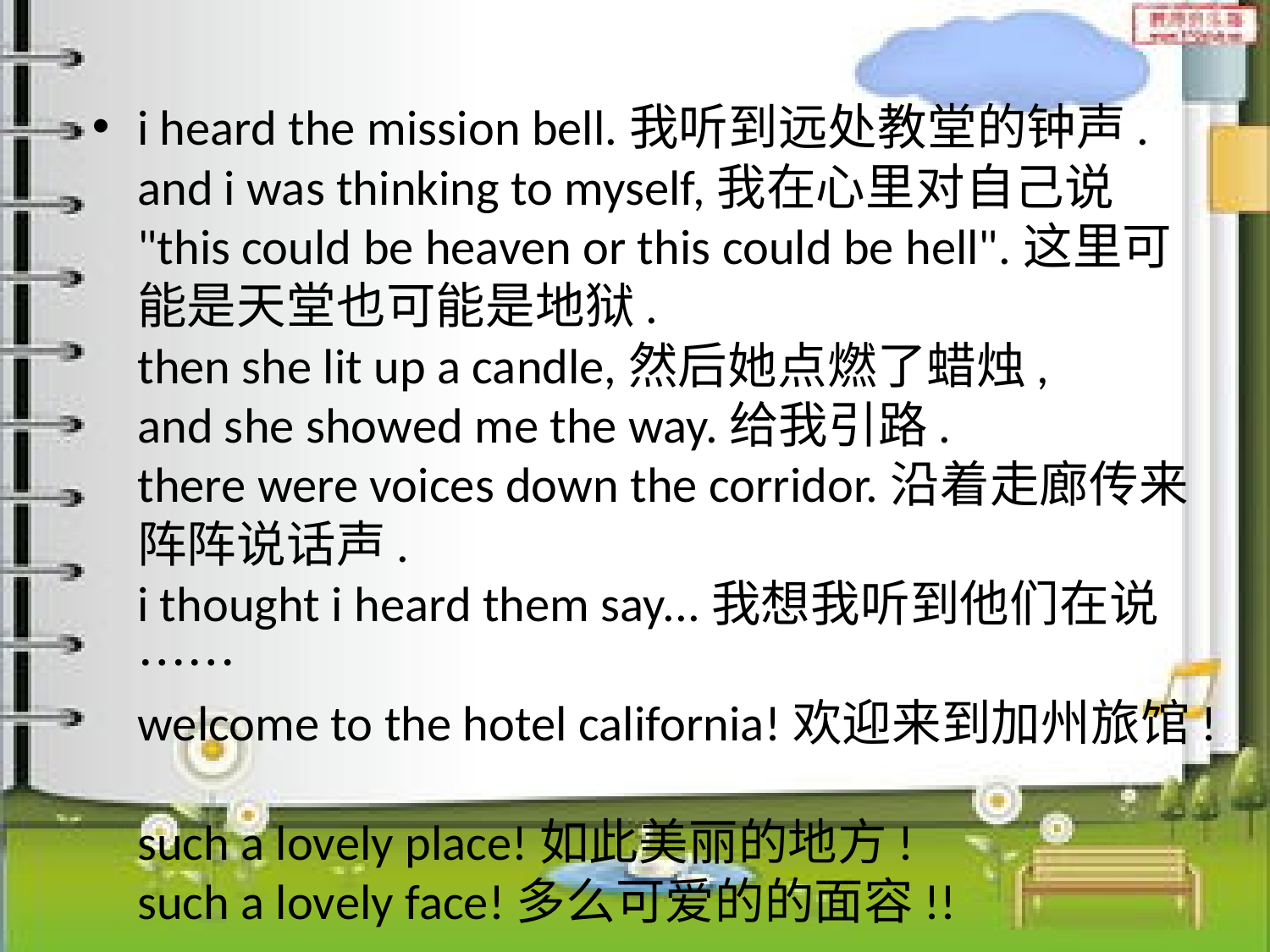

i heard the mission bell.我听到远处教堂的钟声.
and i was thinking to myself,我在心里对自己说
"this could be heaven or this could be hell".这里可能是天堂也可能是地狱.
then she lit up a candle,然后她点燃了蜡烛,
and she showed me the way.给我引路.
there were voices down the corridor.沿着走廊传来阵阵说话声.
i thought i heard them say...我想我听到他们在说……
welcome to the hotel california!欢迎来到加州旅馆!
such a lovely place!如此美丽的地方!
such a lovely face!多么可爱的的面容!!